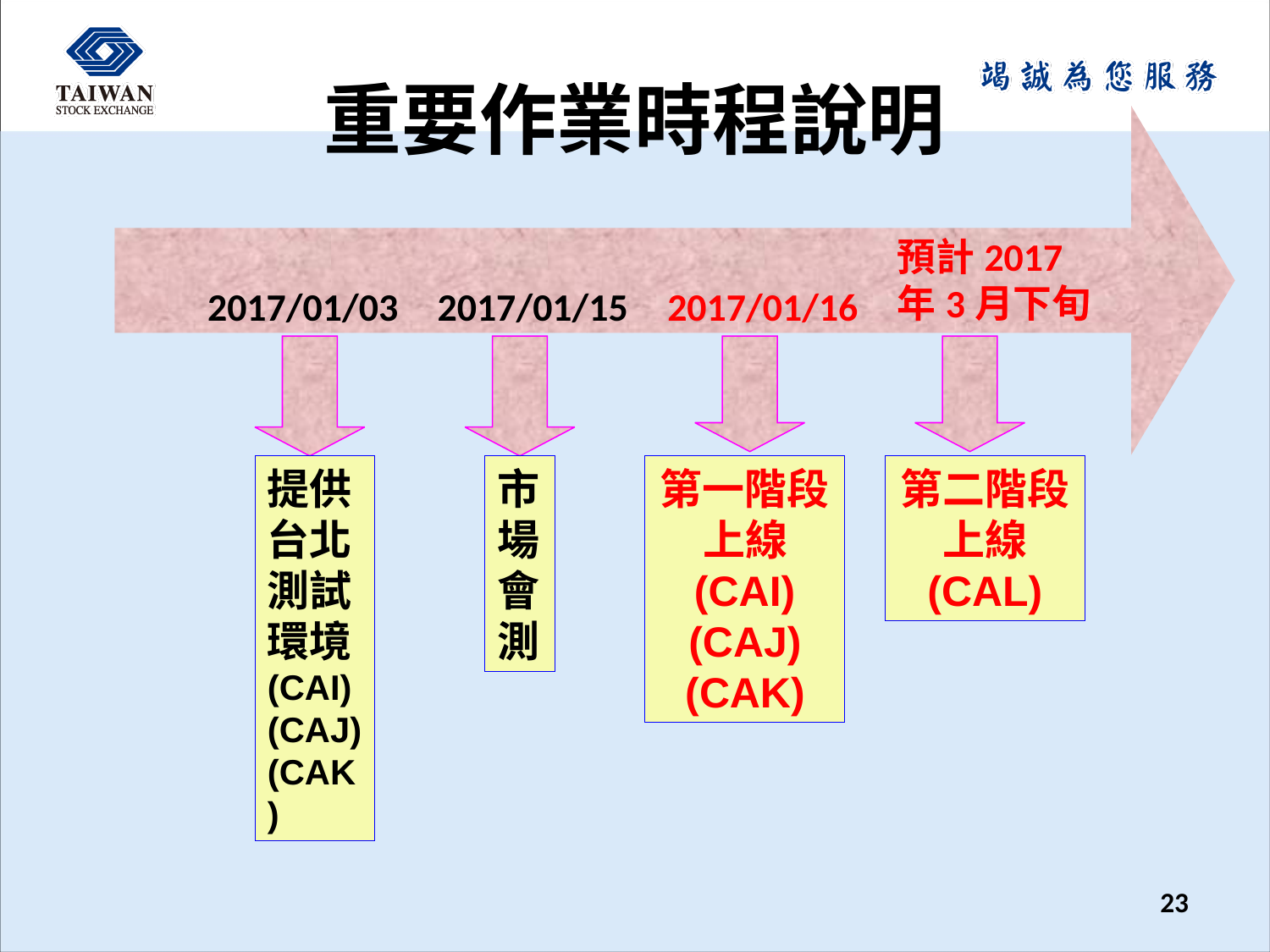

# 重要作業時程說明

預計2017年3月下旬
2017/01/03
2017/01/15
2017/01/16

提供台北測試環境(CAI)(CAJ)(CAK)
市場會測
第一階段上線
(CAI)
(CAJ)
(CAK)
第二階段上線
(CAL)
23